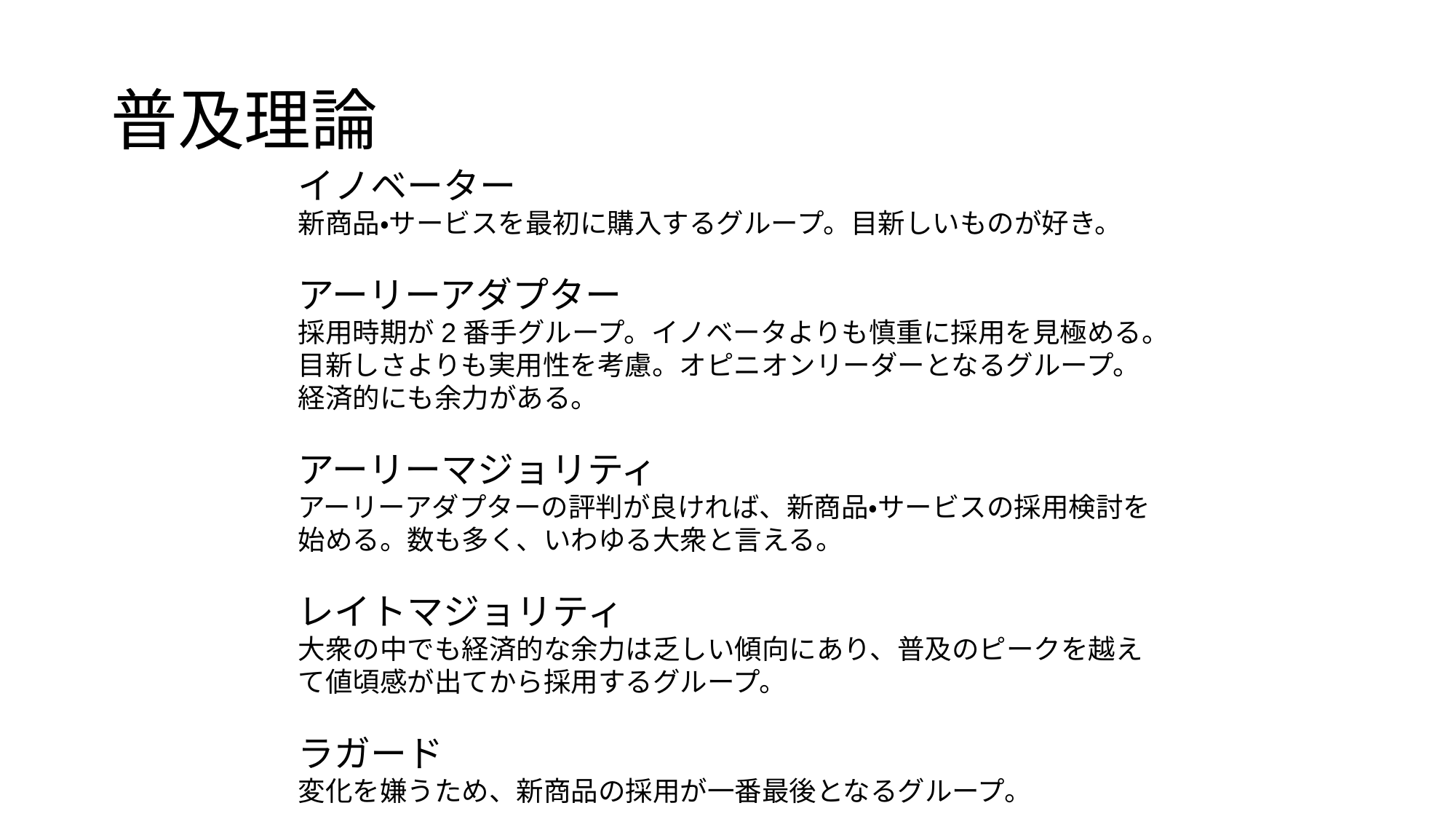

# 普及理論
イノベーター
新商品・サービスを最初に購入するグループ。目新しいものが好き。

アーリーアダプター
採用時期が2番手グループ。イノベータよりも慎重に採用を見極める。
目新しさよりも実用性を考慮。オピニオンリーダーとなるグループ。経済的にも余力がある。

アーリーマジョリティ
アーリーアダプターの評判が良ければ、新商品・サービスの採用検討を始める。数も多く、いわゆる大衆と言える。

レイトマジョリティ
大衆の中でも経済的な余力は乏しい傾向にあり、普及のピークを越えて値頃感が出てから採用するグループ。

ラガード
変化を嫌うため、新商品の採用が一番最後となるグループ。